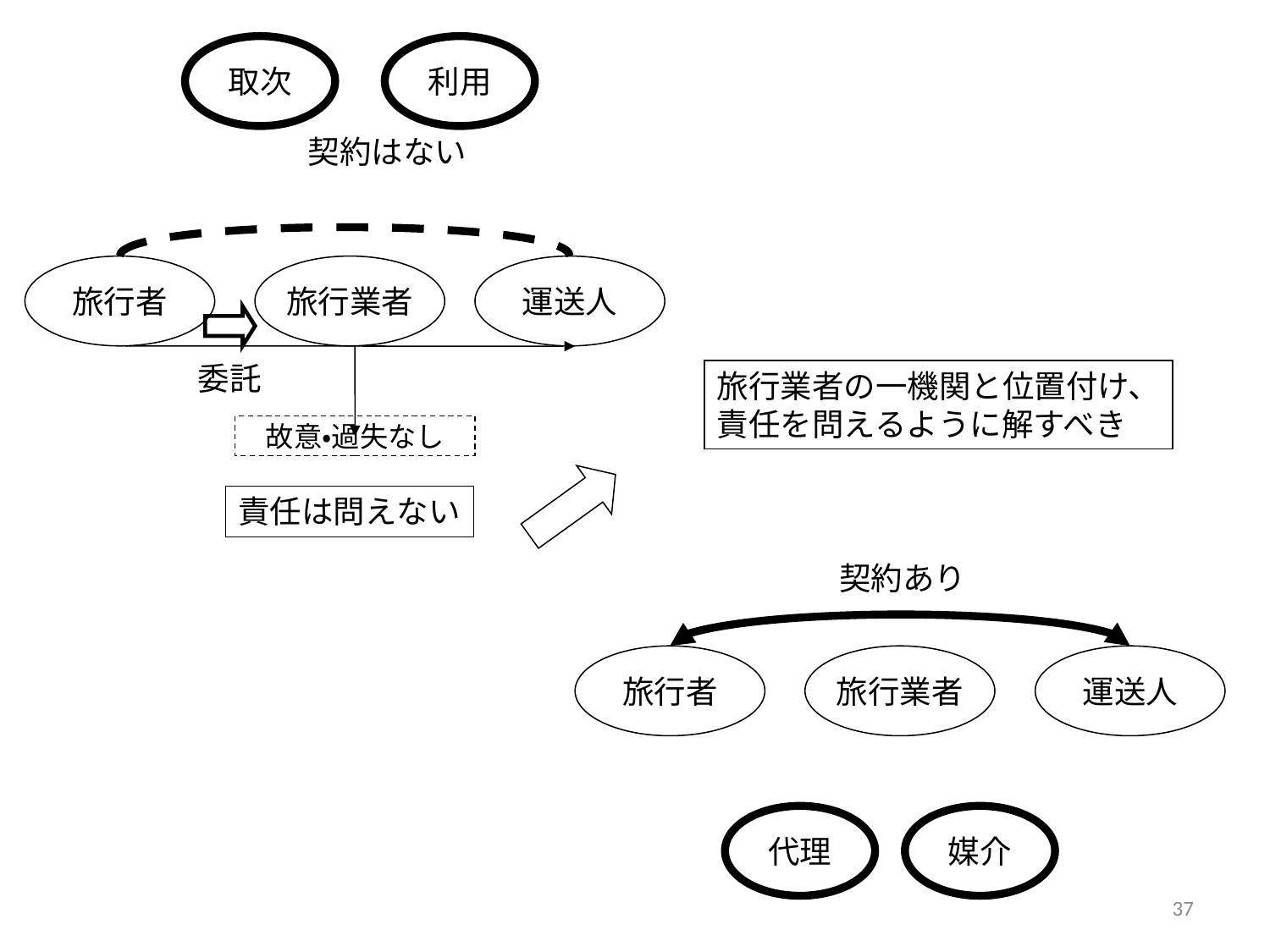

取次
利用
契約はない
旅行者
旅行業者
運送人

委託
旅行業者の一機関と位置付け、
責任を問えるように解すべき
故意・過失なし

責任は問えない
契約あり
旅行者
旅行業者
運送人
代理
媒介
37